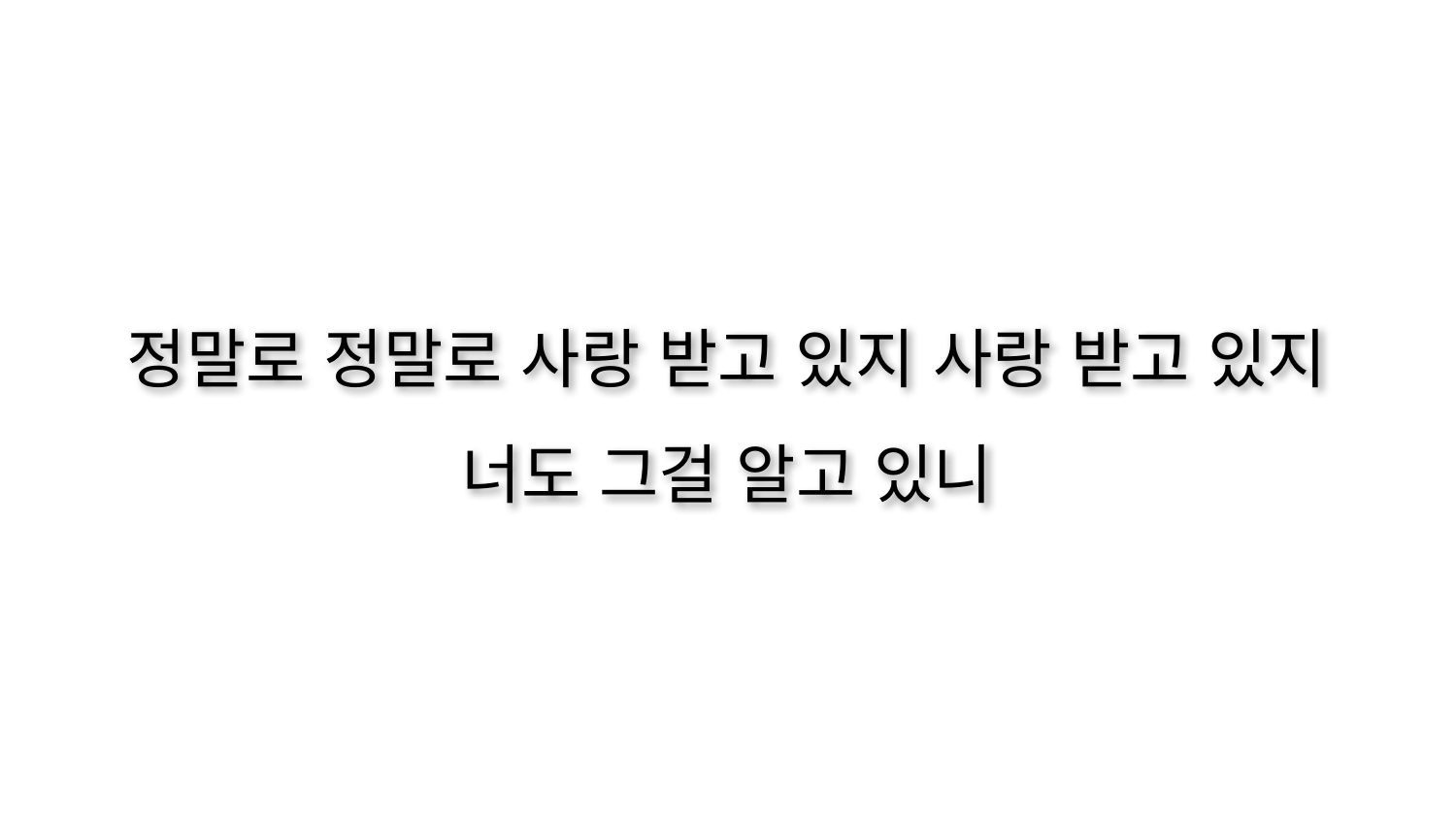

정말로 정말로 사랑 받고 있지 사랑 받고 있지
너도 그걸 알고 있니